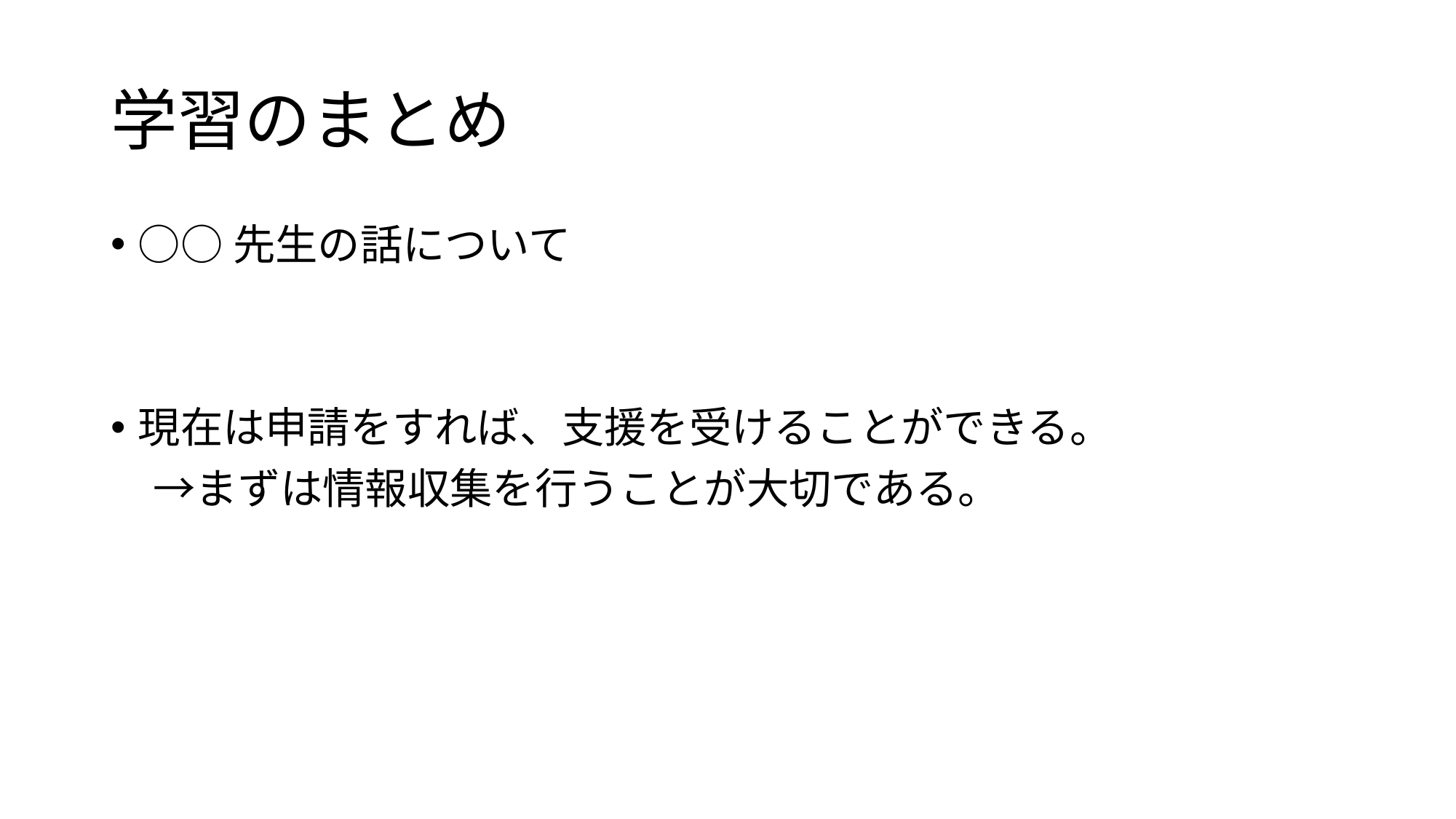

# 学習のまとめ
○○先生の話について

現在は申請をすれば、支援を受けることができる。
　→まずは情報収集を行うことが大切である。